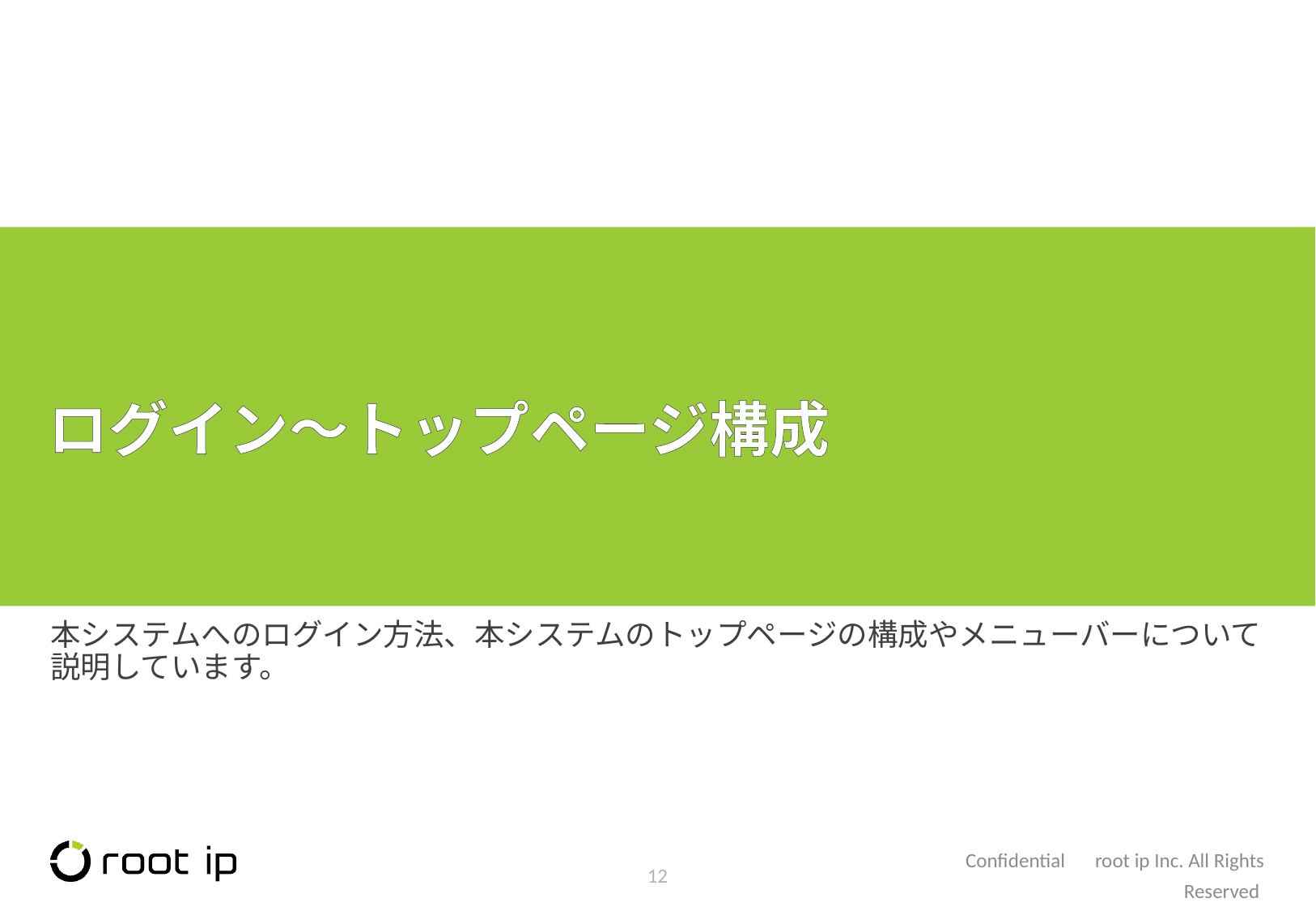

# ログイン～トップページ構成
本システムへのログイン方法、本システムのトップページの構成やメニューバーについて説明しています。
12